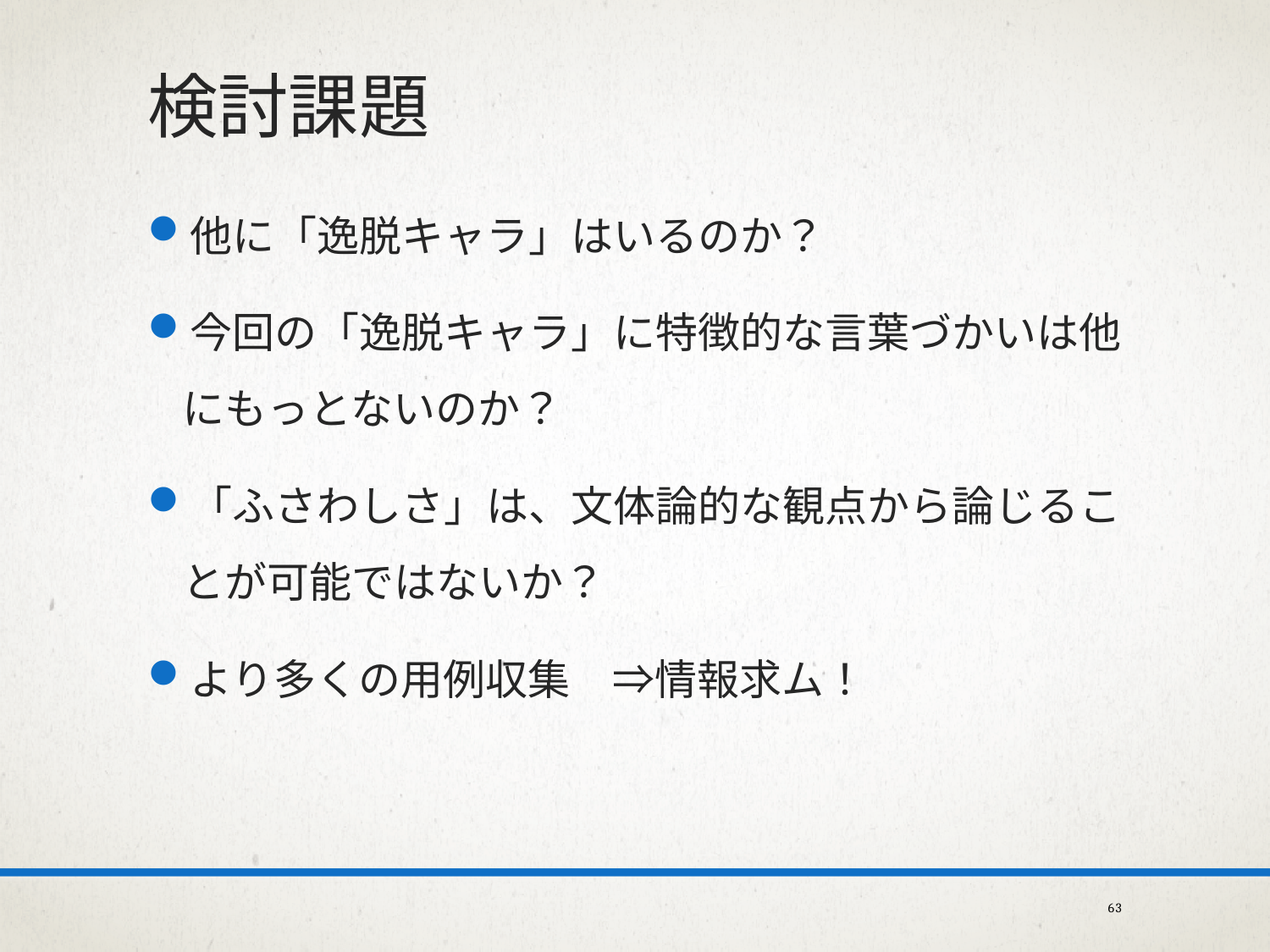

検討課題
他に「逸脱キャラ」はいるのか？
今回の「逸脱キャラ」に特徴的な言葉づかいは他にもっとないのか？
「ふさわしさ」は、文体論的な観点から論じることが可能ではないか？
より多くの用例収集　⇒情報求ム！
63